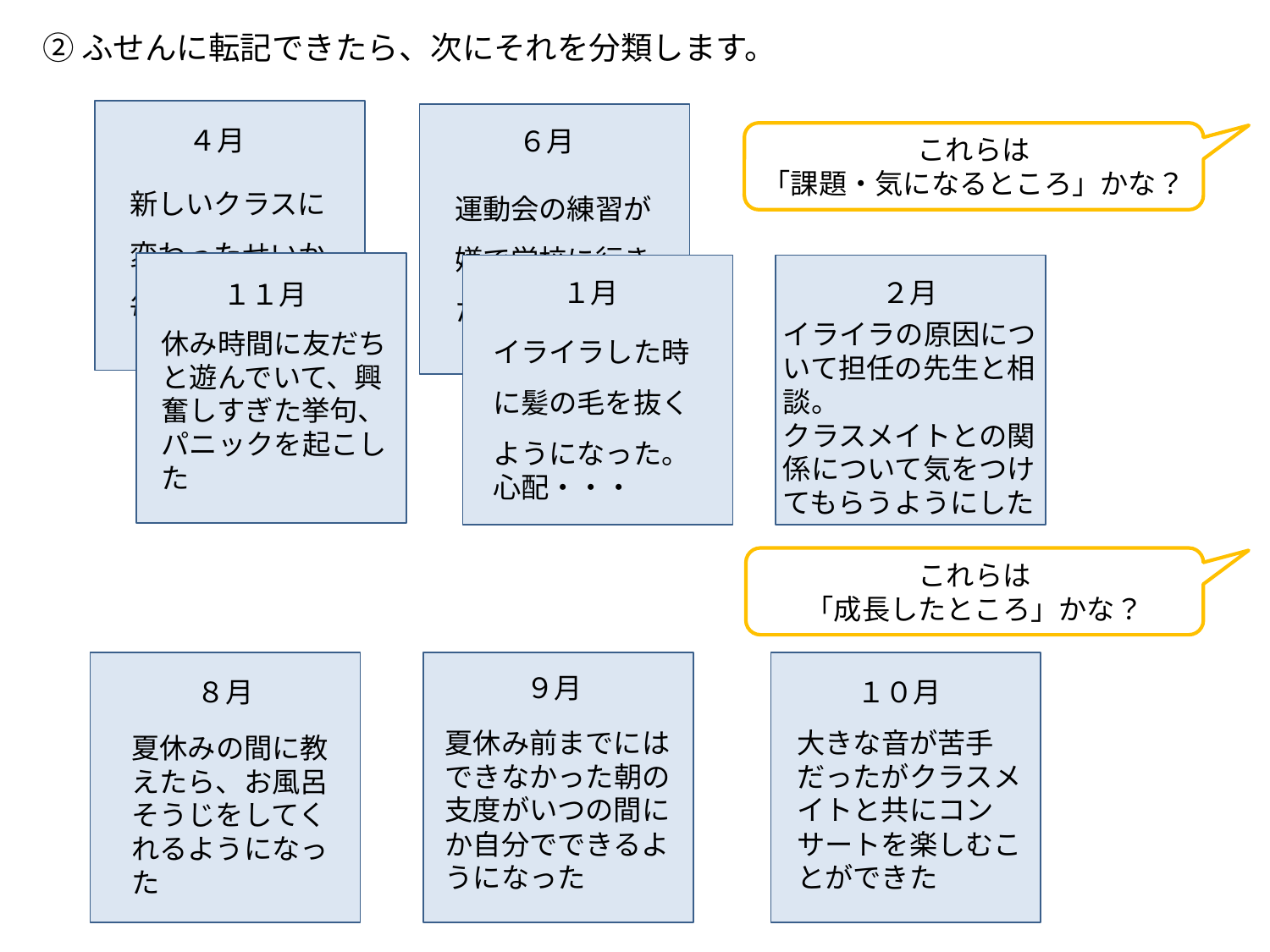

②ふせんに転記できたら、次にそれを分類します。

４月
６月
これらは
「課題・気になるところ」かな？
新しいクラスに変わったせいか、毎朝泣き叫ぶ
運動会の練習が嫌で学校に行きたがらない

１月
２月
１１月
イライラの原因について担任の先生と相談。
クラスメイトとの関係について気をつけてもらうようにした
イライラした時に髪の毛を抜くようになった。
心配・・・
休み時間に友だちと遊んでいて、興奮しすぎた挙句、パニックを起こした
これらは
「成長したところ」かな？

９月
８月
１０月
大きな音が苦手だったがクラスメイトと共にコンサートを楽しむことができた
夏休み前までにはできなかった朝の支度がいつの間にか自分でできるようになった
夏休みの間に教えたら、お風呂そうじをしてくれるようになった